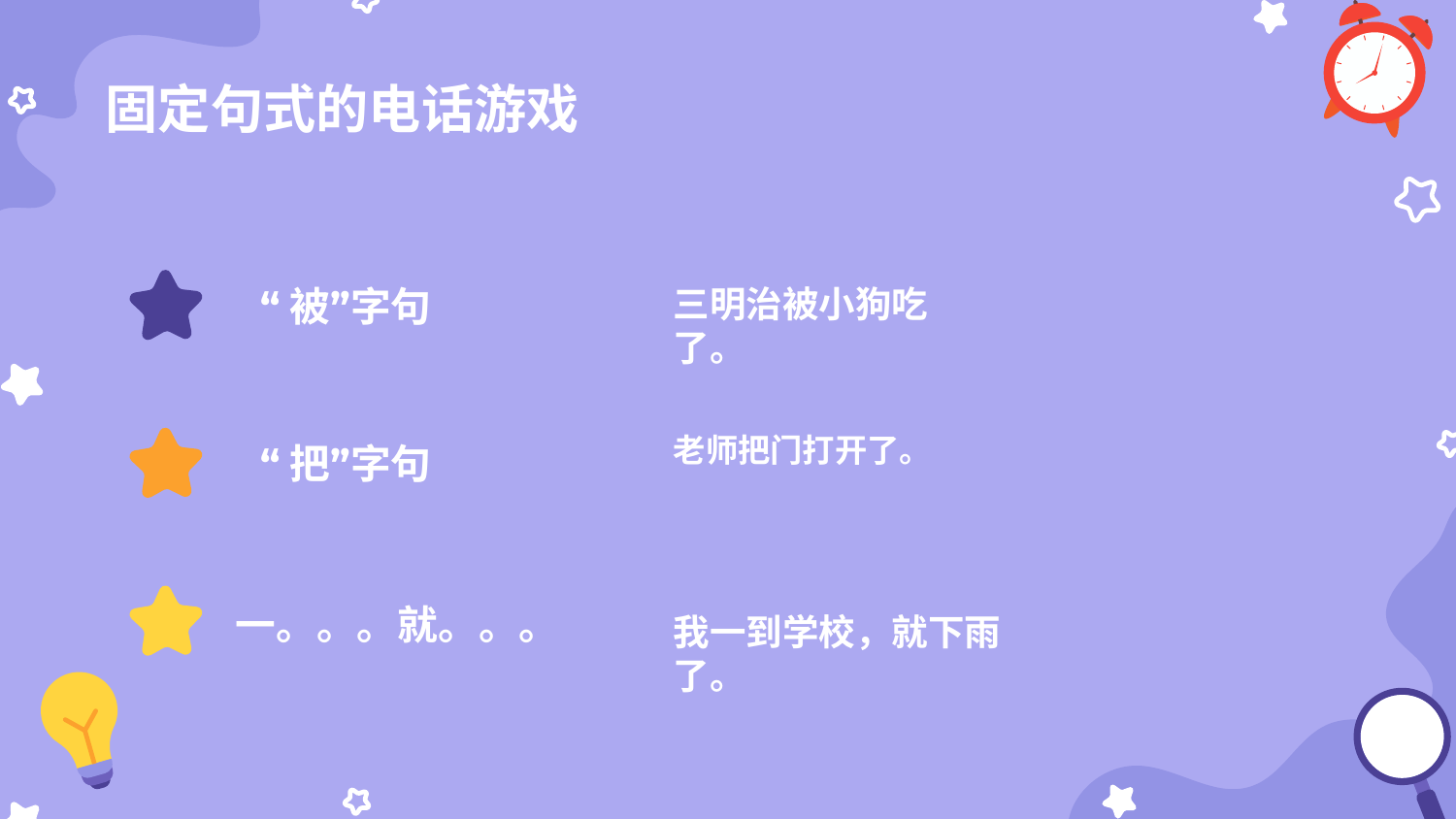

# 固定句式的电话游戏
三明治被小狗吃了。

“被”字句
老师把门打开了。

“把”字句

一。。。就。。。
我一到学校，就下雨了。